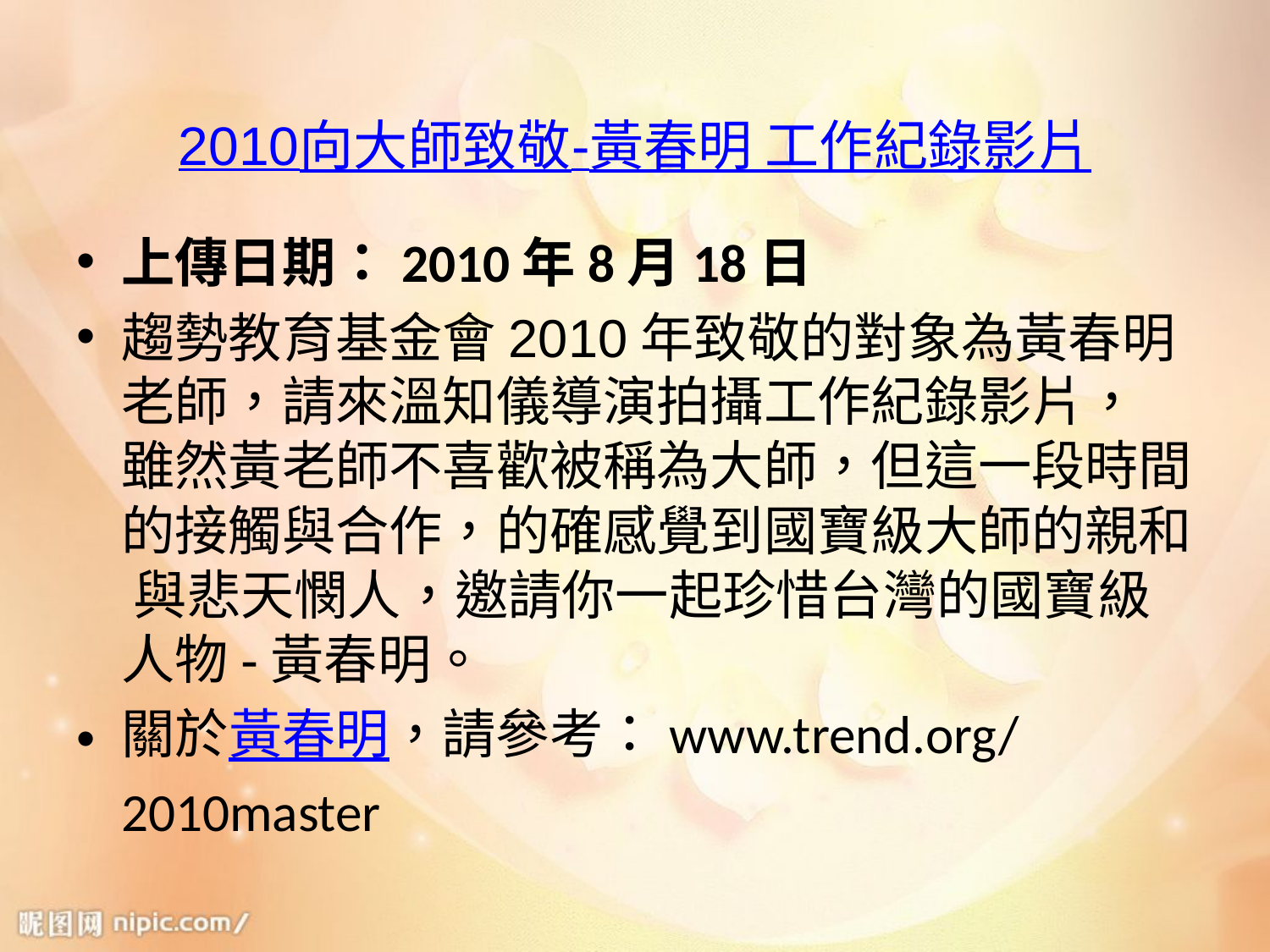

# 2010向大師致敬- 黃春明 工作紀錄影片
上傳日期：2010年8月18日
趨勢教育基金會2010年致敬的對象為黃春明老師，請來溫知儀導演拍攝工作紀錄影片，­雖然黃老師不喜歡被稱為大師，但這一段時間的接觸與合作，的確感覺到國寶級大師的親和­與悲天憫人，邀請你一起珍惜台灣的國寶級人物-黃春明。
關於黃春明，請參考：www.­trend.org/2010master